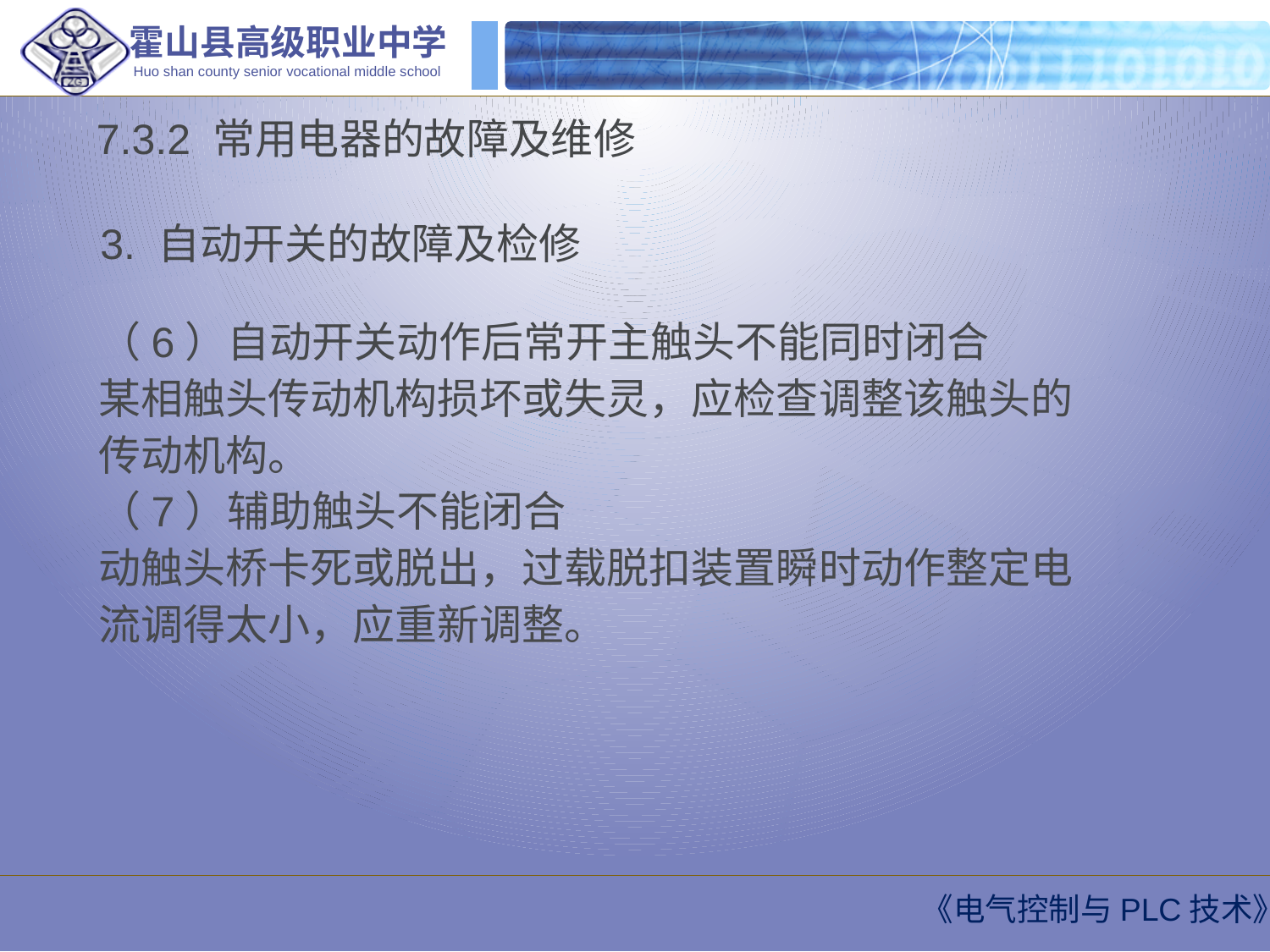

7.3.2 常用电器的故障及维修
3. 自动开关的故障及检修

（6）自动开关动作后常开主触头不能同时闭合
某相触头传动机构损坏或失灵，应检查调整该触头的传动机构。
（7）辅助触头不能闭合
动触头桥卡死或脱出，过载脱扣装置瞬时动作整定电流调得太小，应重新调整。